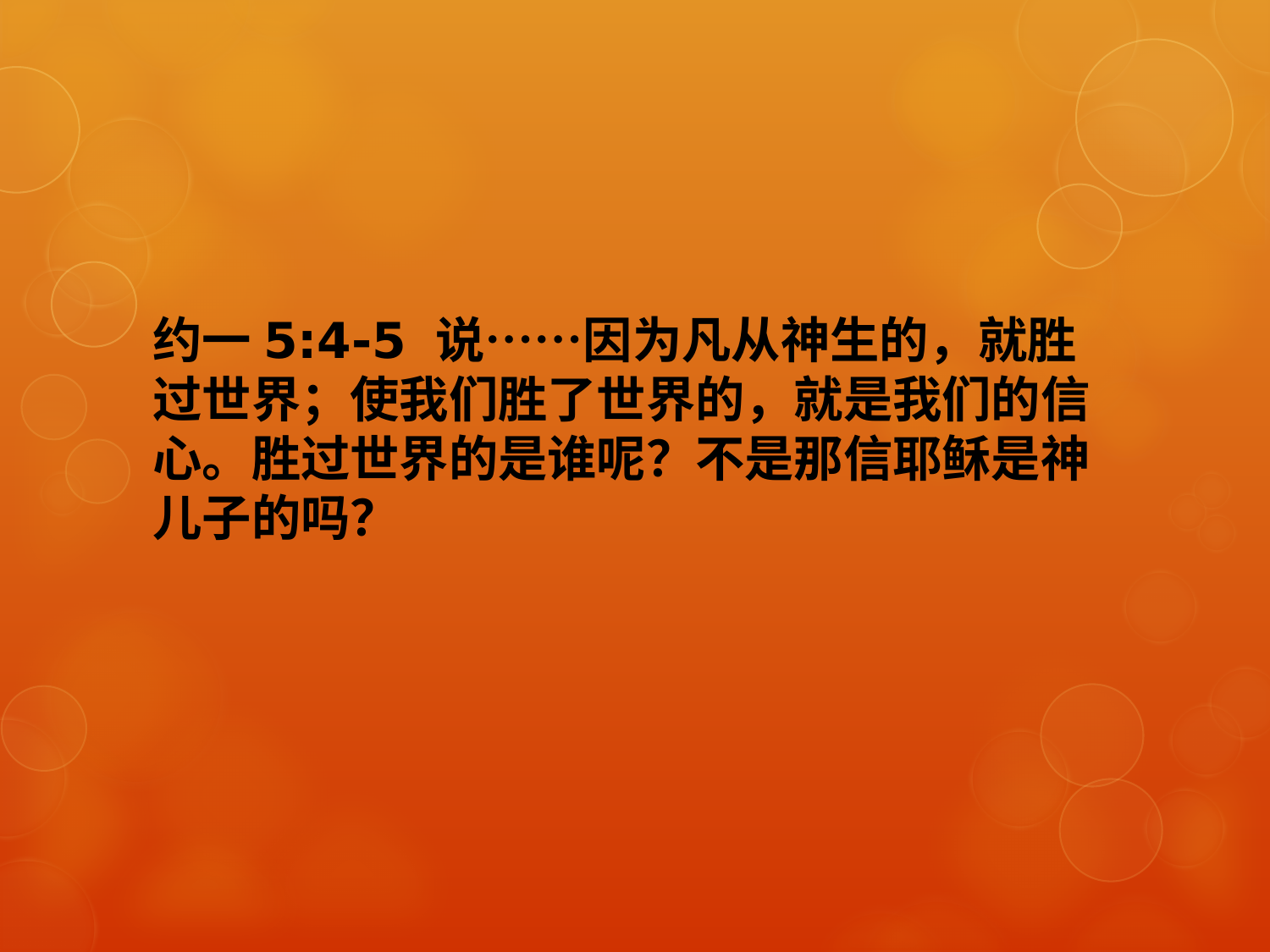

约一5:4-5 说……因为凡从神生的，就胜过世界；使我们胜了世界的，就是我们的信心。胜过世界的是谁呢？不是那信耶稣是神儿子的吗？